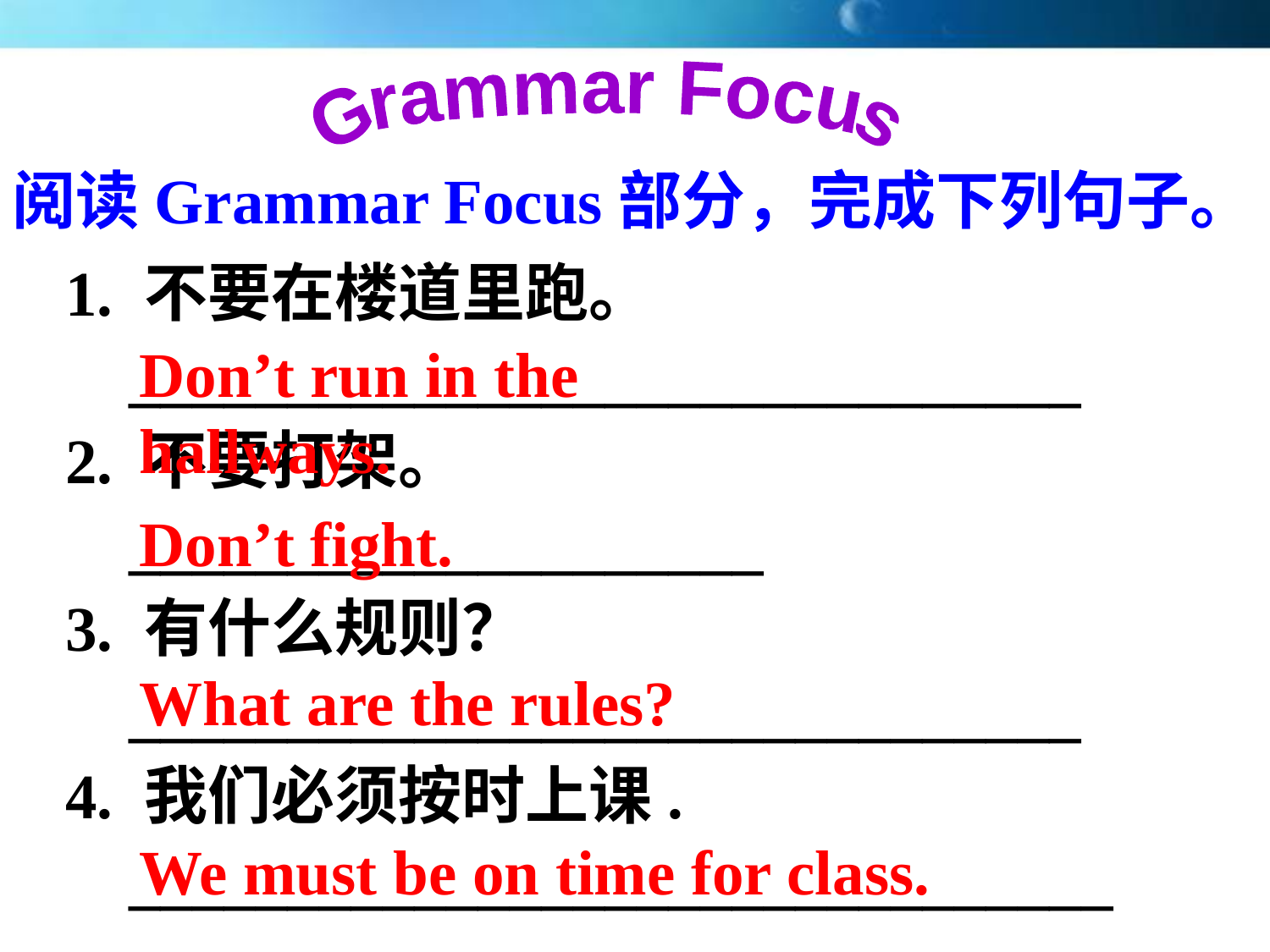

Grammar Focus
阅读Grammar Focus部分，完成下列句子。
1. 不要在楼道里跑。
    ______________________________
2. 不要打架。
    ____________________
3. 有什么规则？
    ______________________________
4. 我们必须按时上课.
    _______________________________
Don’t run in the hallways.
Don’t fight.
What are the rules?
We must be on time for class.